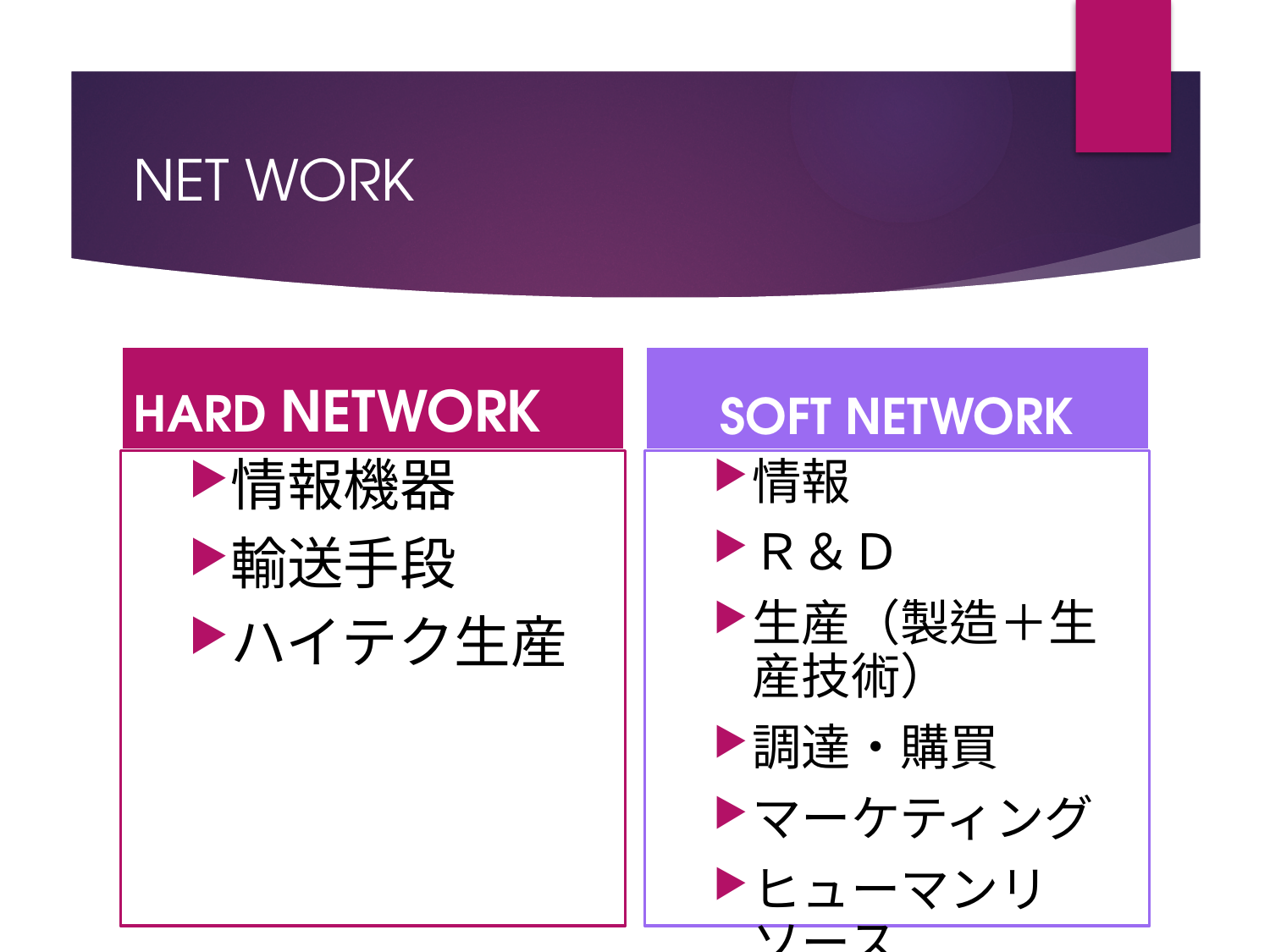

# NET WORK
HARD NETWORK
SOFT NETWORK
情報
Ｒ＆Ｄ
生産（製造＋生産技術）
調達・購買
マーケティング
ヒューマンリソース

情報機器
輸送手段
ハイテク生産